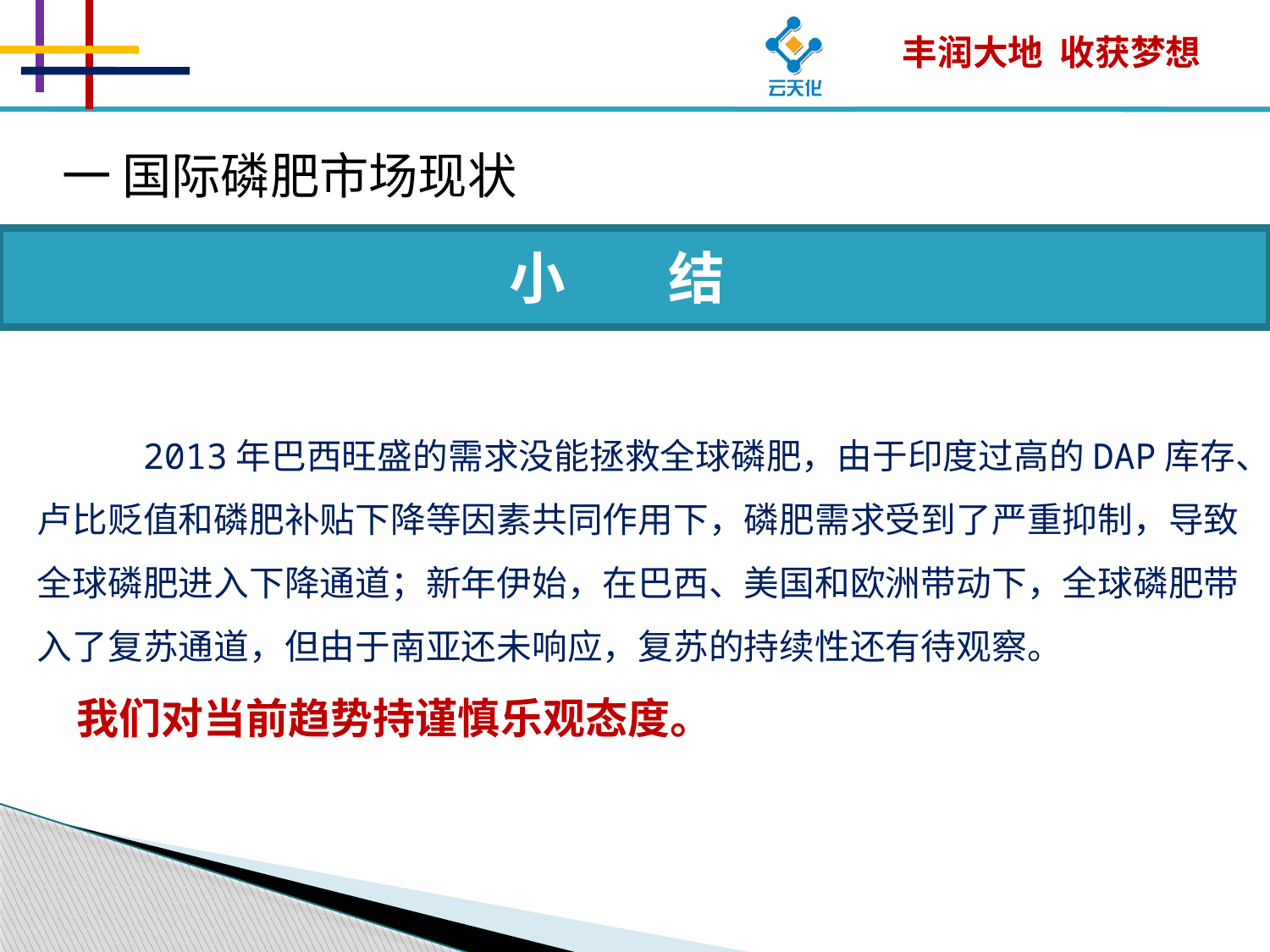

一 国际磷肥市场现状

小        结
     2013年巴西旺盛的需求没能拯救全球磷肥，由于印度过高的DAP库存、卢比贬值和磷肥补贴下降等因素共同作用下，磷肥需求受到了严重抑制，导致全球磷肥进入下降通道；新年伊始，在巴西、美国和欧洲带动下，全球磷肥带入了复苏通道，但由于南亚还未响应，复苏的持续性还有待观察。
    我们对当前趋势持谨慎乐观态度。